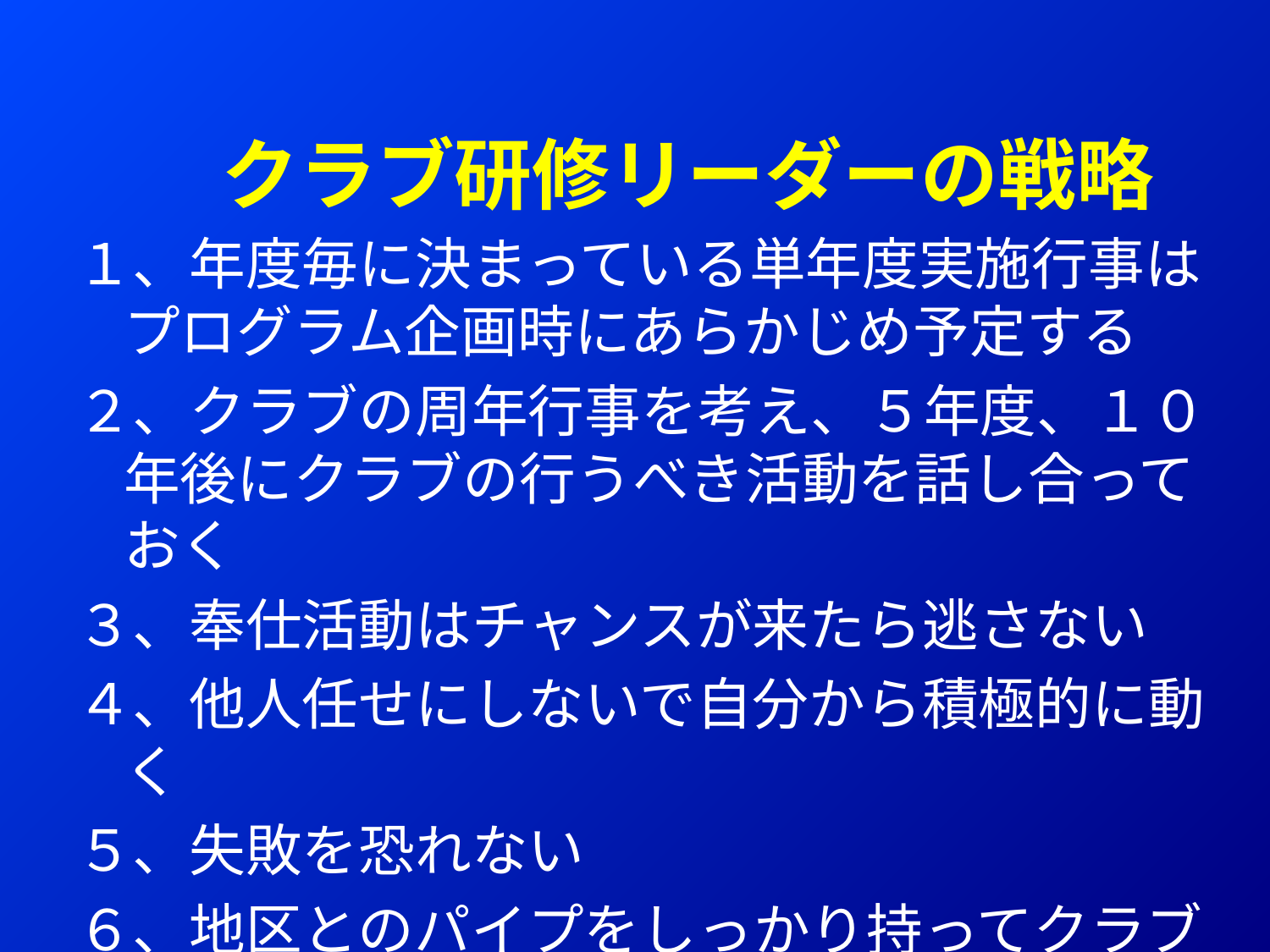

クラブ研修リーダーの戦略
１、年度毎に決まっている単年度実施行事はプログラム企画時にあらかじめ予定する
２、クラブの周年行事を考え、５年度、１０年後にクラブの行うべき活動を話し合っておく
３、奉仕活動はチャンスが来たら逃さない
４、他人任せにしないで自分から積極的に動く
５、失敗を恐れない
６、地区とのパイプをしっかり持ってクラブ活動と連動させる